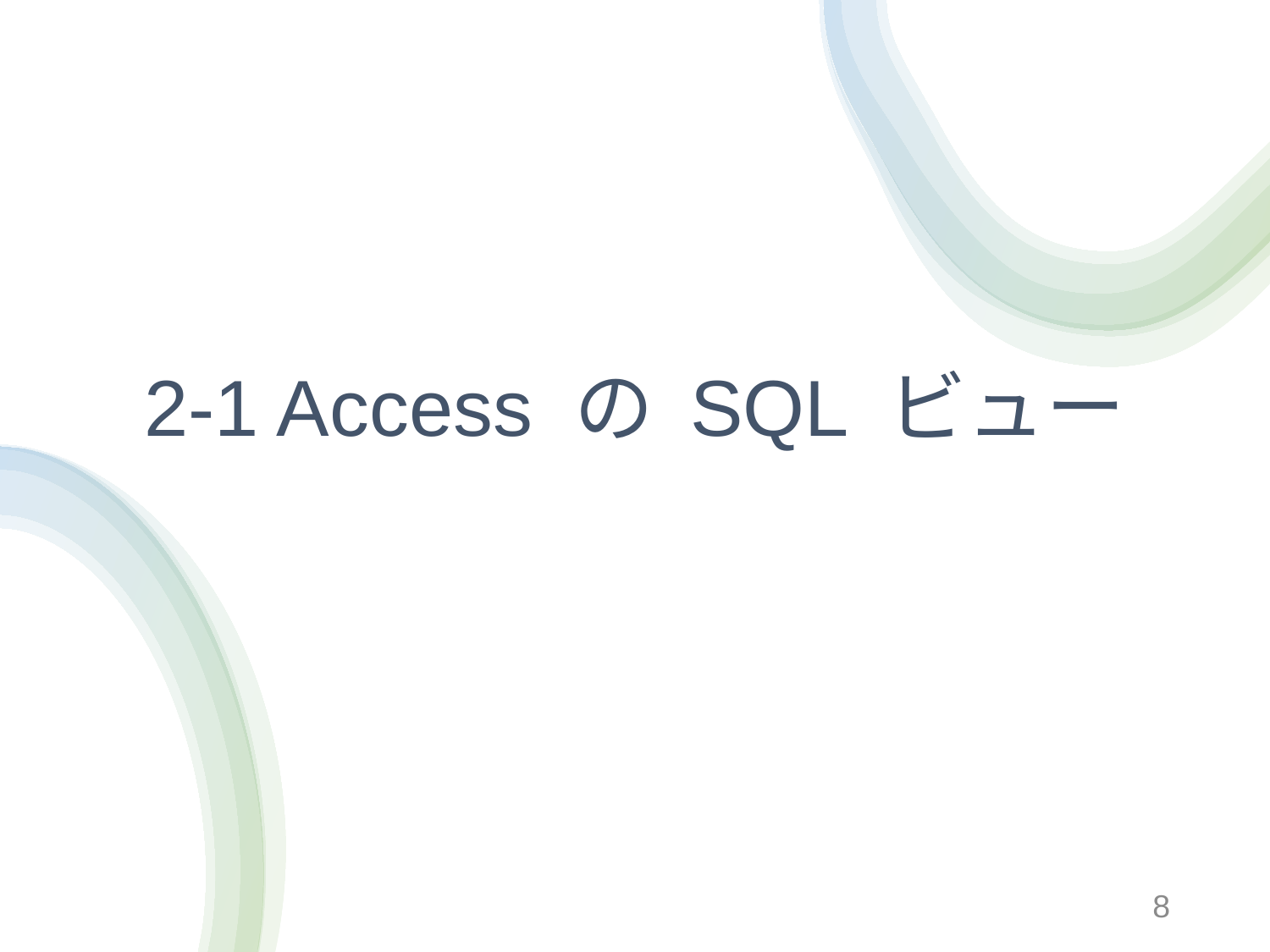

# 2-1 Access の SQL ビュー

8